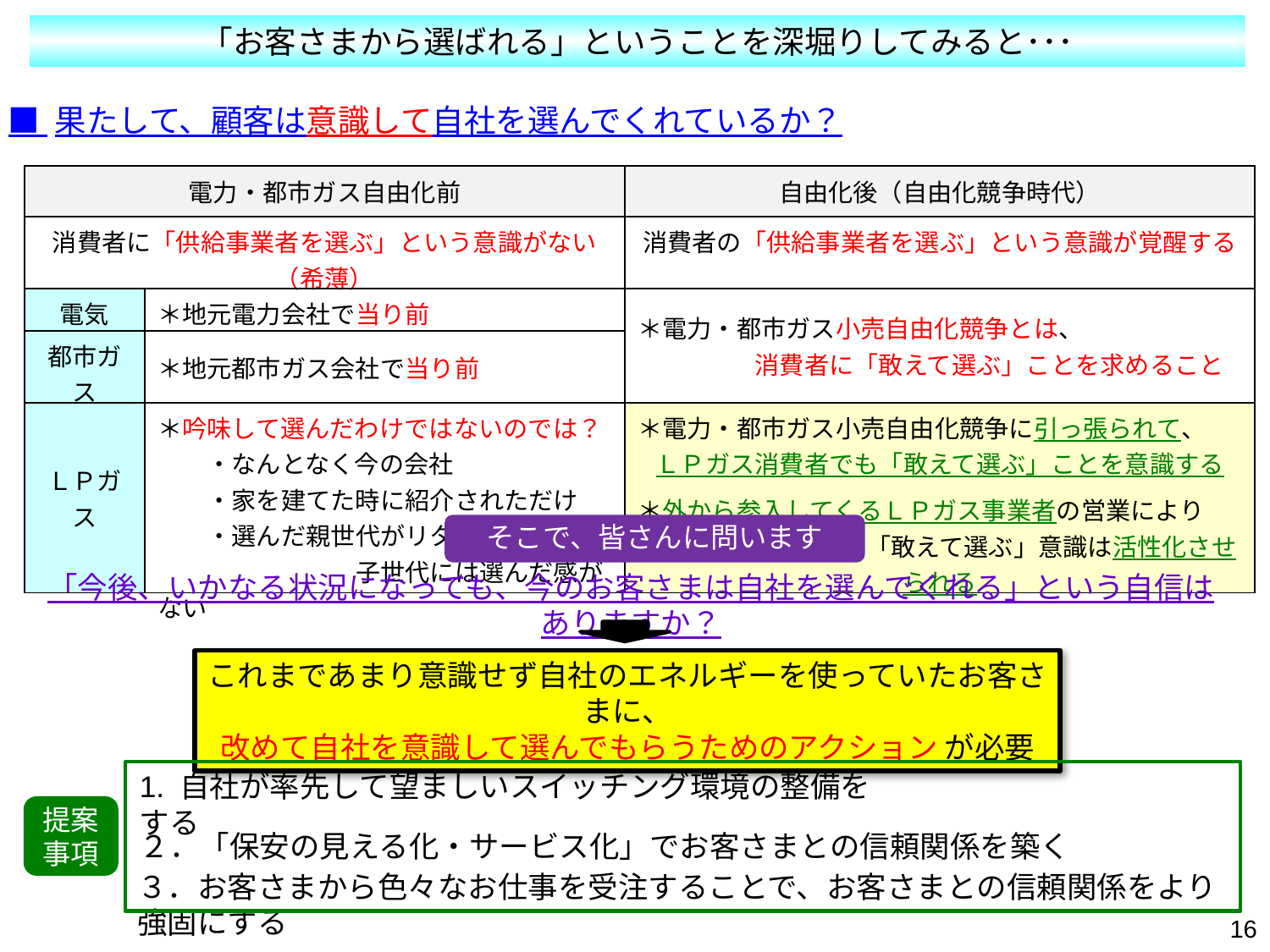

「お客さまから選ばれる」ということを深堀りしてみると･･･
■ 果たして、顧客は意識して自社を選んでくれているか？
| 電力・都市ガス自由化前 |  | 自由化後（自由化競争時代） |
| --- | --- | --- |
| 消費者に「供給事業者を選ぶ」という意識がない（希薄） |  | 消費者の「供給事業者を選ぶ」という意識が覚醒する |
| 電気 | ＊地元電力会社で当り前 | ＊電力・都市ガス小売自由化競争とは、 　　　　消費者に「敢えて選ぶ」ことを求めること |
| 都市ガス | ＊地元都市ガス会社で当り前 |  |
| ＬＰガス | ＊吟味して選んだわけではないのでは？ 　　・なんとなく今の会社 　　・家を建てた時に紹介されただけ 　　・選んだ親世代がリタイアして、 　　　　　　　　子世代には選んだ感がない | ＊電力・都市ガス小売自由化競争に引っ張られて、 ＬＰガス消費者でも「敢えて選ぶ」ことを意識する ＊外から参入してくるＬＰガス事業者の営業により 　ＬＰガス消費者の「敢えて選ぶ」意識は活性化させられる |
そこで、皆さんに問います
「今後、いかなる状況になっても、今のお客さまは自社を選んでくれる」という自信はありますか？

これまであまり意識せず自社のエネルギーを使っていたお客さまに、
改めて自社を意識して選んでもらうためのアクション が必要
1. 自社が率先して望ましいスイッチング環境の整備をする

提案
事項
２．「保安の見える化・サービス化」でお客さまとの信頼関係を築く
３．お客さまから色々なお仕事を受注することで、お客さまとの信頼関係をより強固にする
16